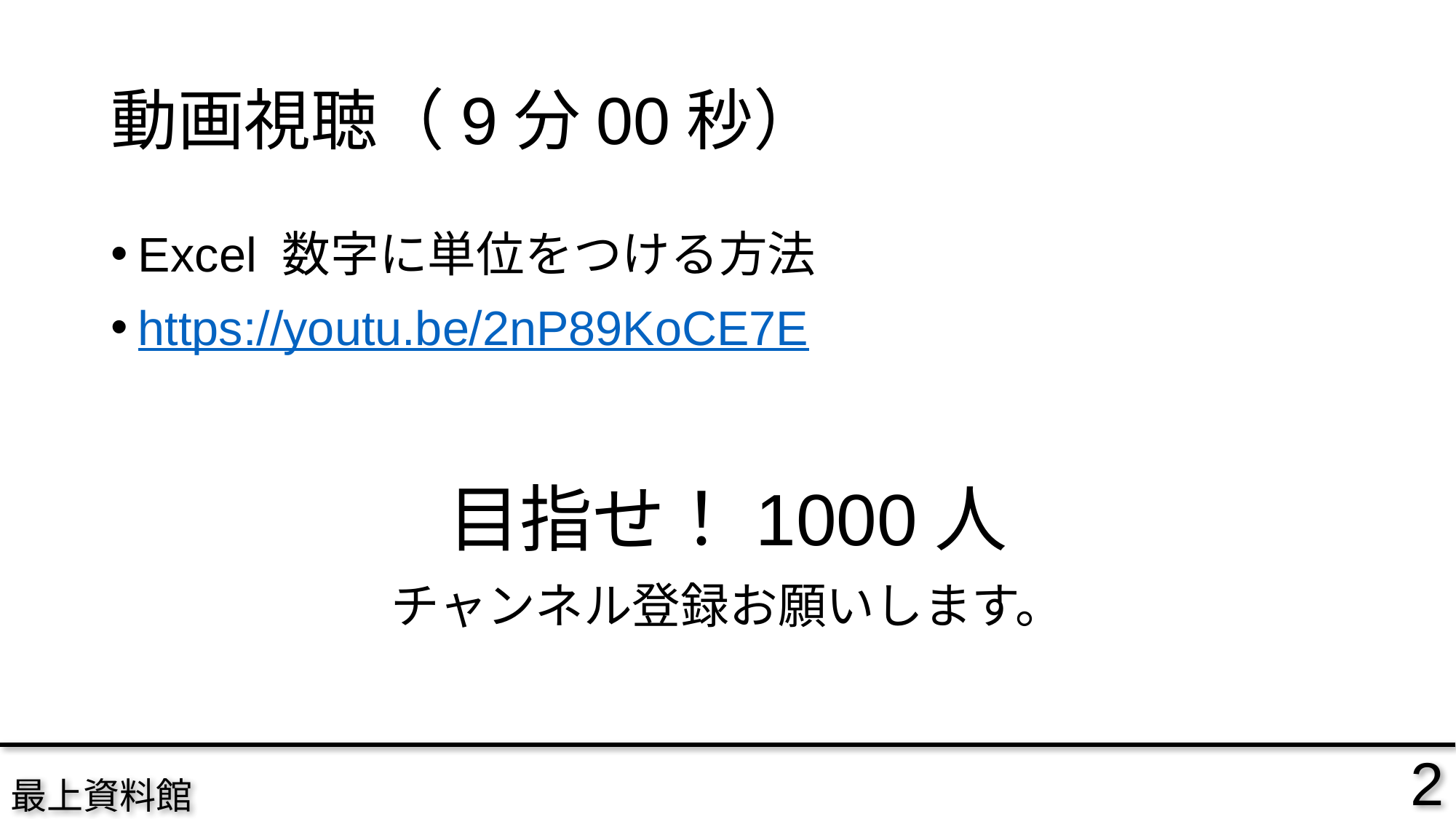

# 動画視聴（9分00秒）
Excel 数字に単位をつける方法
https://youtu.be/2nP89KoCE7E

目指せ！1000人
チャンネル登録お願いします。